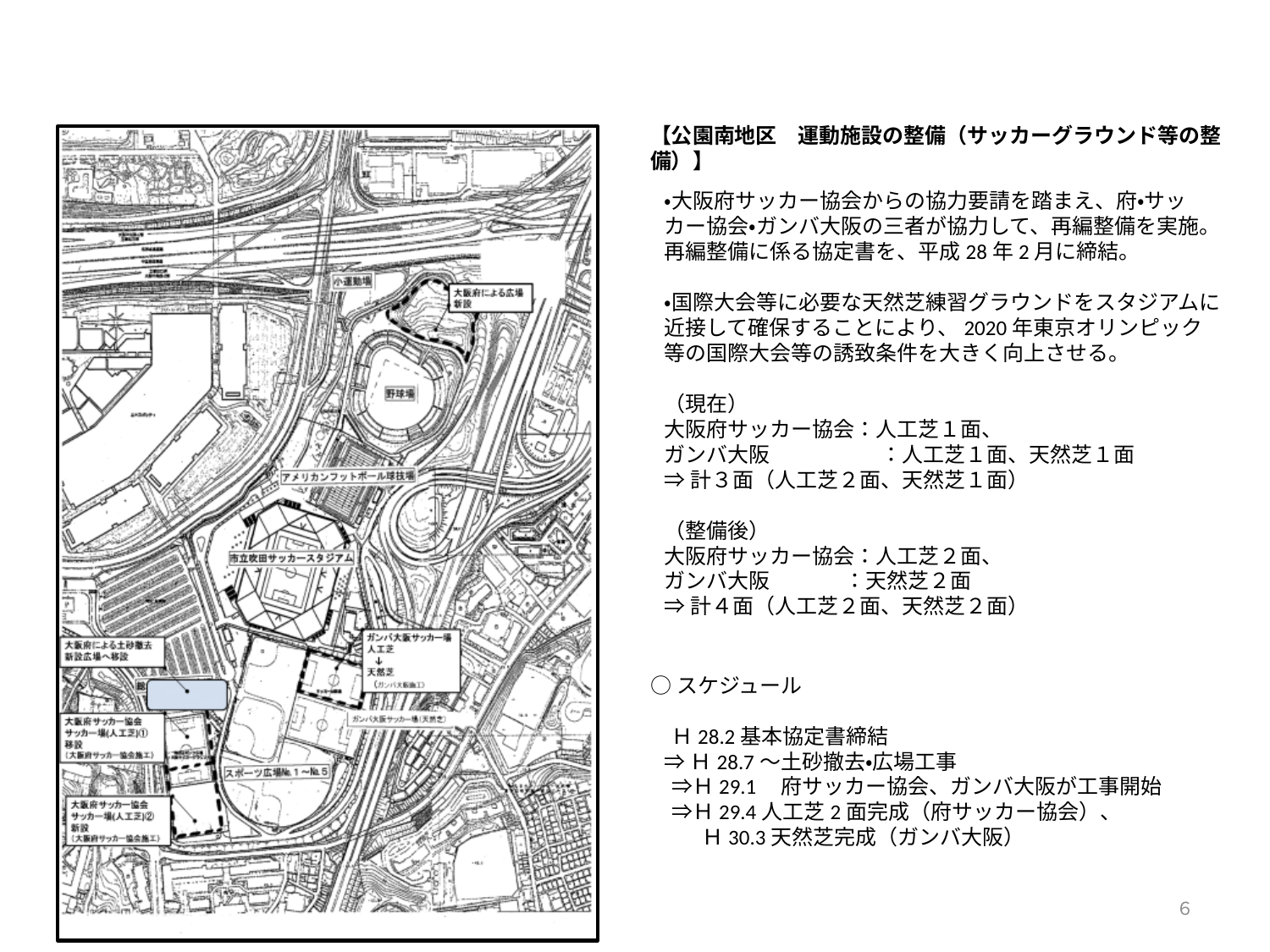

【公園南地区　運動施設の整備（サッカーグラウンド等の整備）】

・大阪府サッカー協会からの協力要請を踏まえ、府・サッカー協会・ガンバ大阪の三者が協力して、再編整備を実施。
再編整備に係る協定書を、平成28年2月に締結。

・国際大会等に必要な天然芝練習グラウンドをスタジアムに近接して確保することにより、2020年東京オリンピック等の国際大会等の誘致条件を大きく向上させる。

（現在）
大阪府サッカー協会：人工芝１面、
ガンバ大阪　　　　　 ：人工芝１面、天然芝１面
⇒計３面（人工芝２面、天然芝１面）

（整備後）
大阪府サッカー協会：人工芝２面、
ガンバ大阪                ：天然芝２面
⇒計４面（人工芝２面、天然芝２面）

○スケジュール

　Ｈ28.2基本協定書締結
   ⇒Ｈ28.7～土砂撤去・広場工事
　⇒Ｈ29.1    府サッカー協会、ガンバ大阪が工事開始
　⇒Ｈ29.4人工芝2面完成（府サッカー協会）、
　　  Ｈ30.3天然芝完成（ガンバ大阪）
６